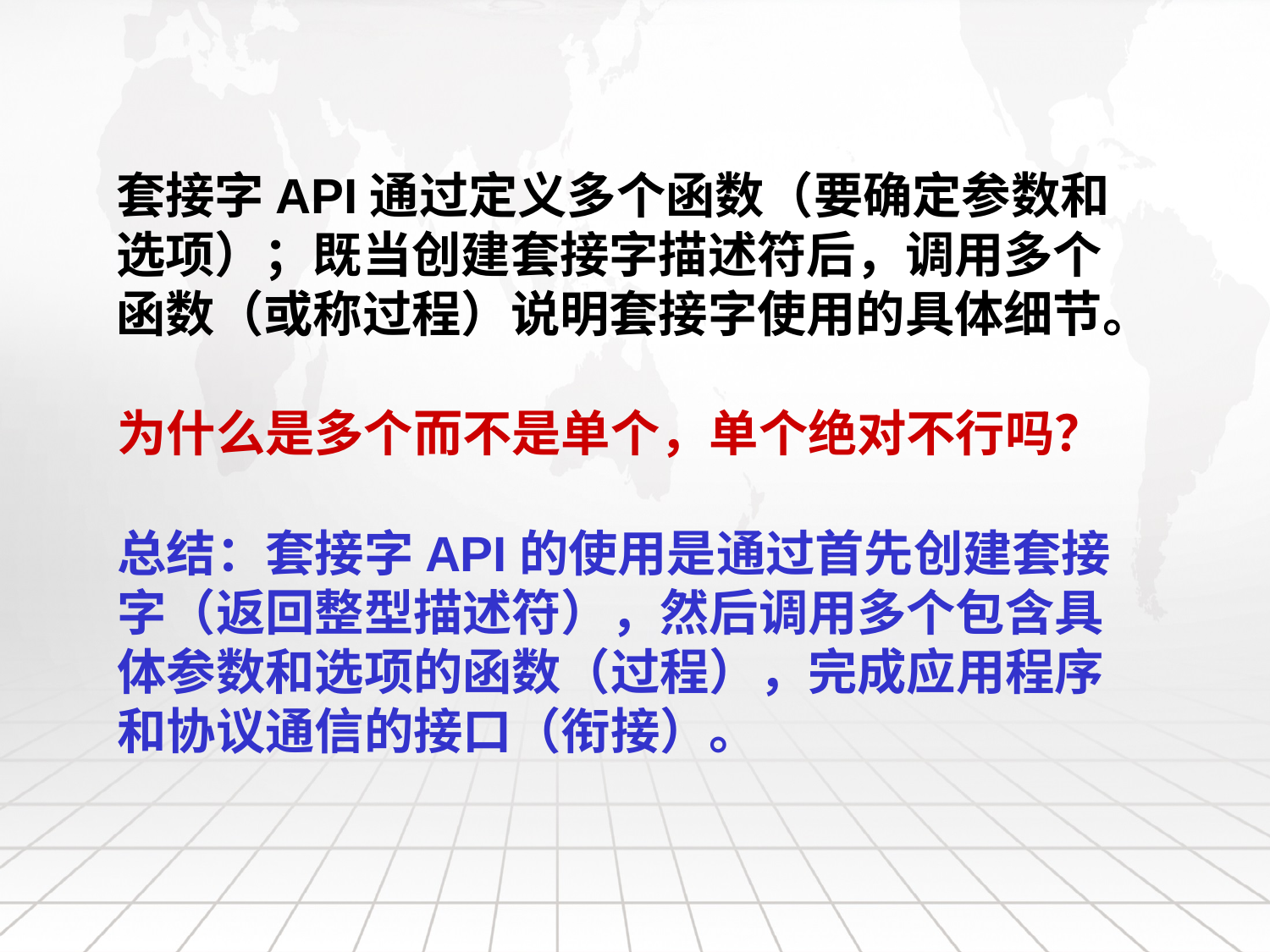

套接字API通过定义多个函数（要确定参数和选项）；既当创建套接字描述符后，调用多个函数（或称过程）说明套接字使用的具体细节。
为什么是多个而不是单个，单个绝对不行吗？
总结：套接字API的使用是通过首先创建套接字（返回整型描述符），然后调用多个包含具体参数和选项的函数（过程），完成应用程序和协议通信的接口（衔接）。